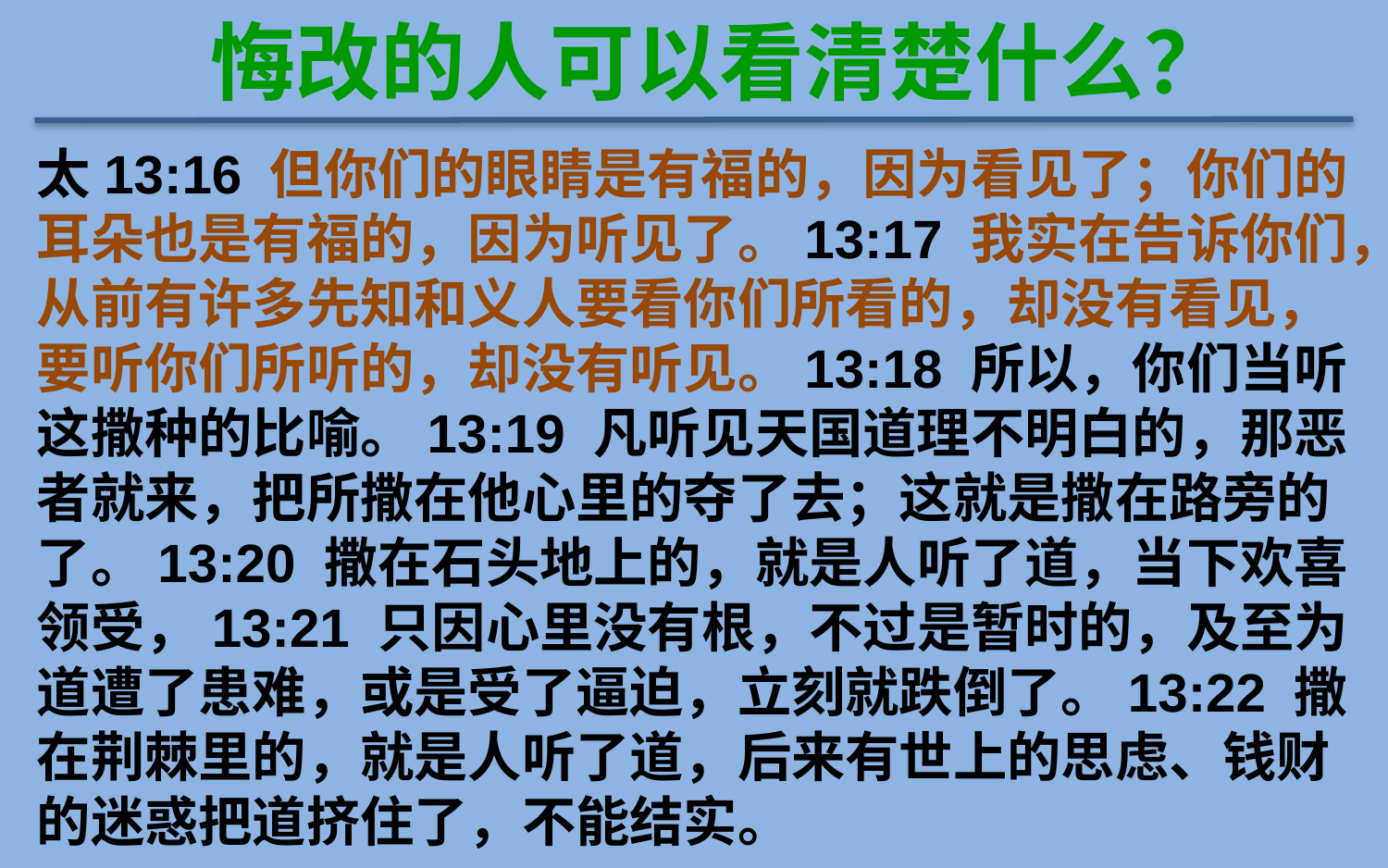

悔改的人可以看清楚什么？
太13:16 但你们的眼睛是有福的，因为看见了；你们的耳朵也是有福的，因为听见了。13:17 我实在告诉你们，从前有许多先知和义人要看你们所看的，却没有看见，要听你们所听的，却没有听见。13:18 所以，你们当听这撒种的比喻。13:19 凡听见天国道理不明白的，那恶者就来，把所撒在他心里的夺了去；这就是撒在路旁的了。13:20 撒在石头地上的，就是人听了道，当下欢喜领受，13:21 只因心里没有根，不过是暂时的，及至为道遭了患难，或是受了逼迫，立刻就跌倒了。13:22 撒在荆棘里的，就是人听了道，后来有世上的思虑、钱财的迷惑把道挤住了，不能结实。